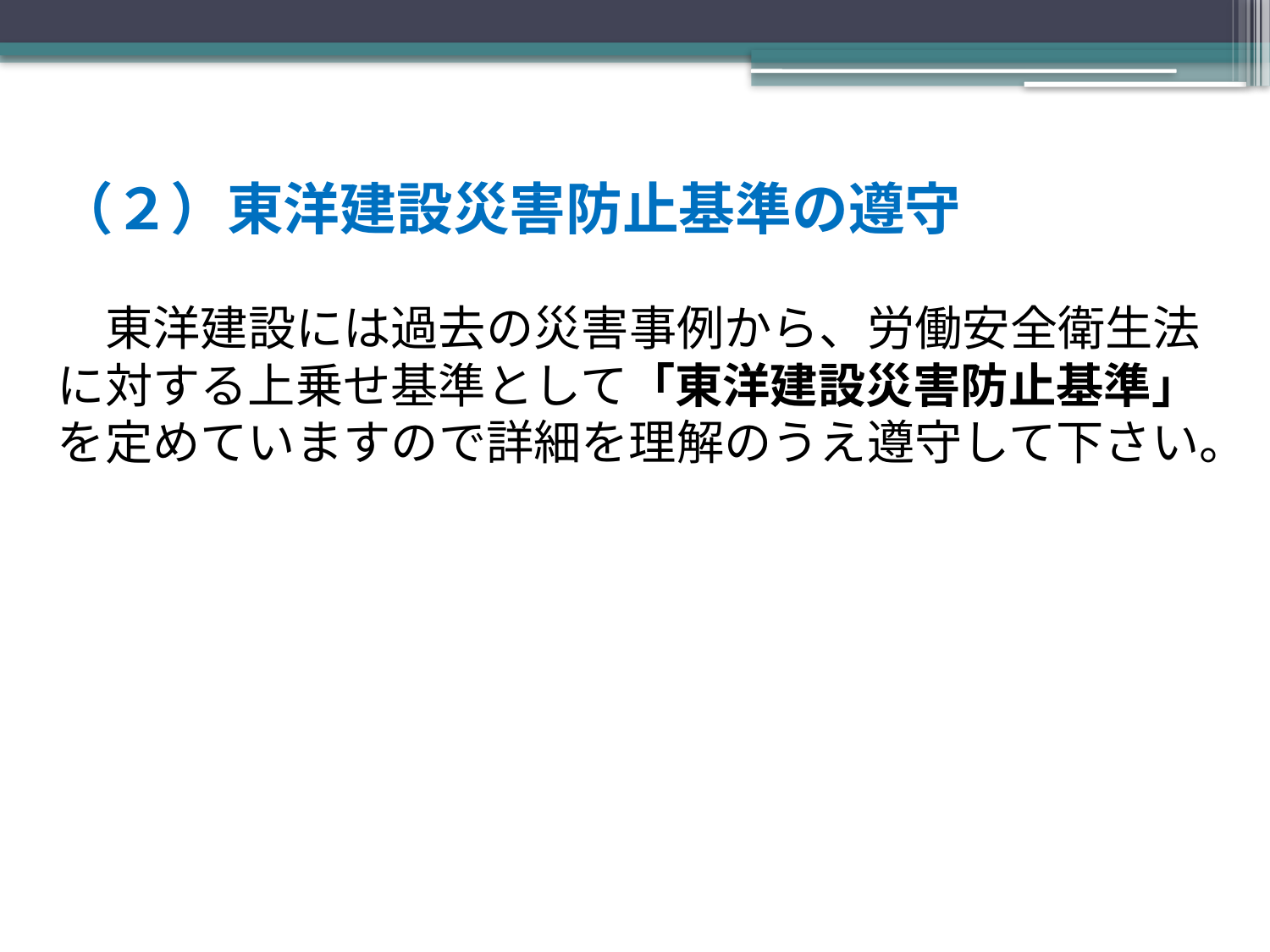

# （２）東洋建設災害防止基準の遵守 　 　東洋建設には過去の災害事例から、労働安全衛生法に対する上乗せ基準として「東洋建設災害防止基準」を定めていますので詳細を理解のうえ遵守して下さい。